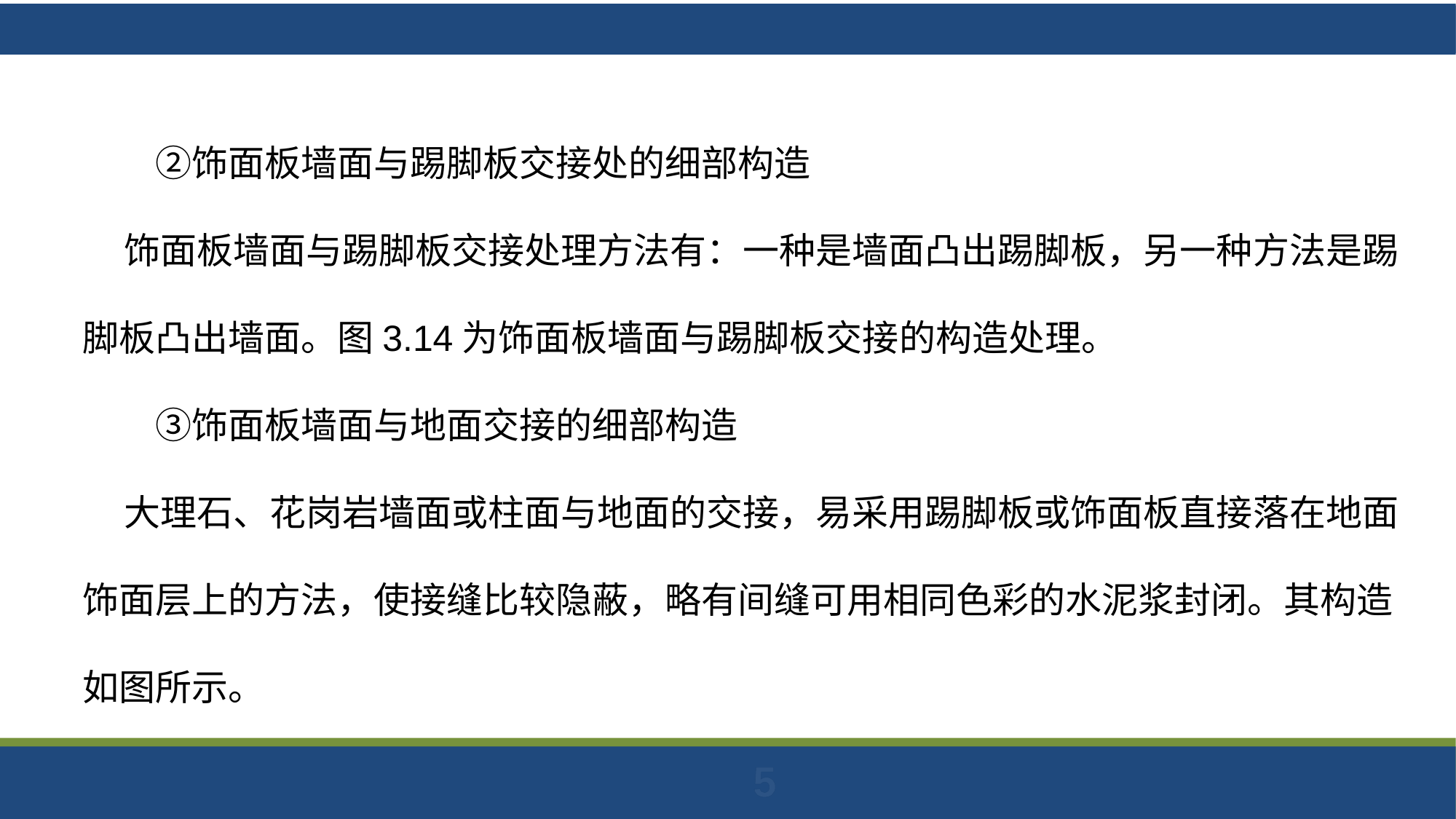

②饰面板墙面与踢脚板交接处的细部构造
    饰面板墙面与踢脚板交接处理方法有：一种是墙面凸出踢脚板，另一种方法是踢脚板凸出墙面。图3.14为饰面板墙面与踢脚板交接的构造处理。
　　③饰面板墙面与地面交接的细部构造
    大理石、花岗岩墙面或柱面与地面的交接，易采用踢脚板或饰面板直接落在地面饰面层上的方法，使接缝比较隐蔽，略有间缝可用相同色彩的水泥浆封闭。其构造如图所示。

5